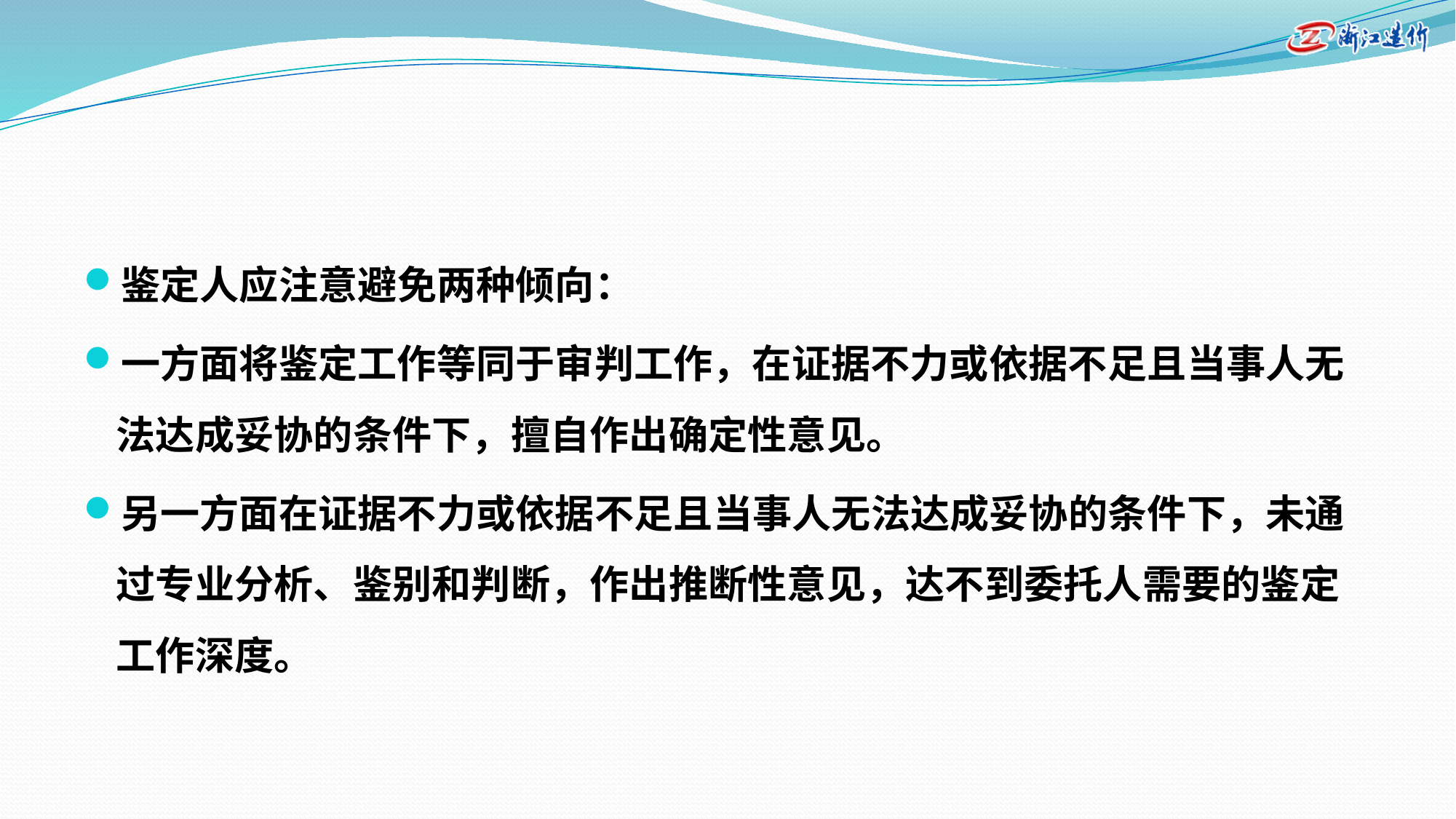

#
鉴定人应注意避免两种倾向：
一方面将鉴定工作等同于审判工作，在证据不力或依据不足且当事人无法达成妥协的条件下，擅自作出确定性意见。
另一方面在证据不力或依据不足且当事人无法达成妥协的条件下，未通过专业分析、鉴别和判断，作出推断性意见，达不到委托人需要的鉴定工作深度。